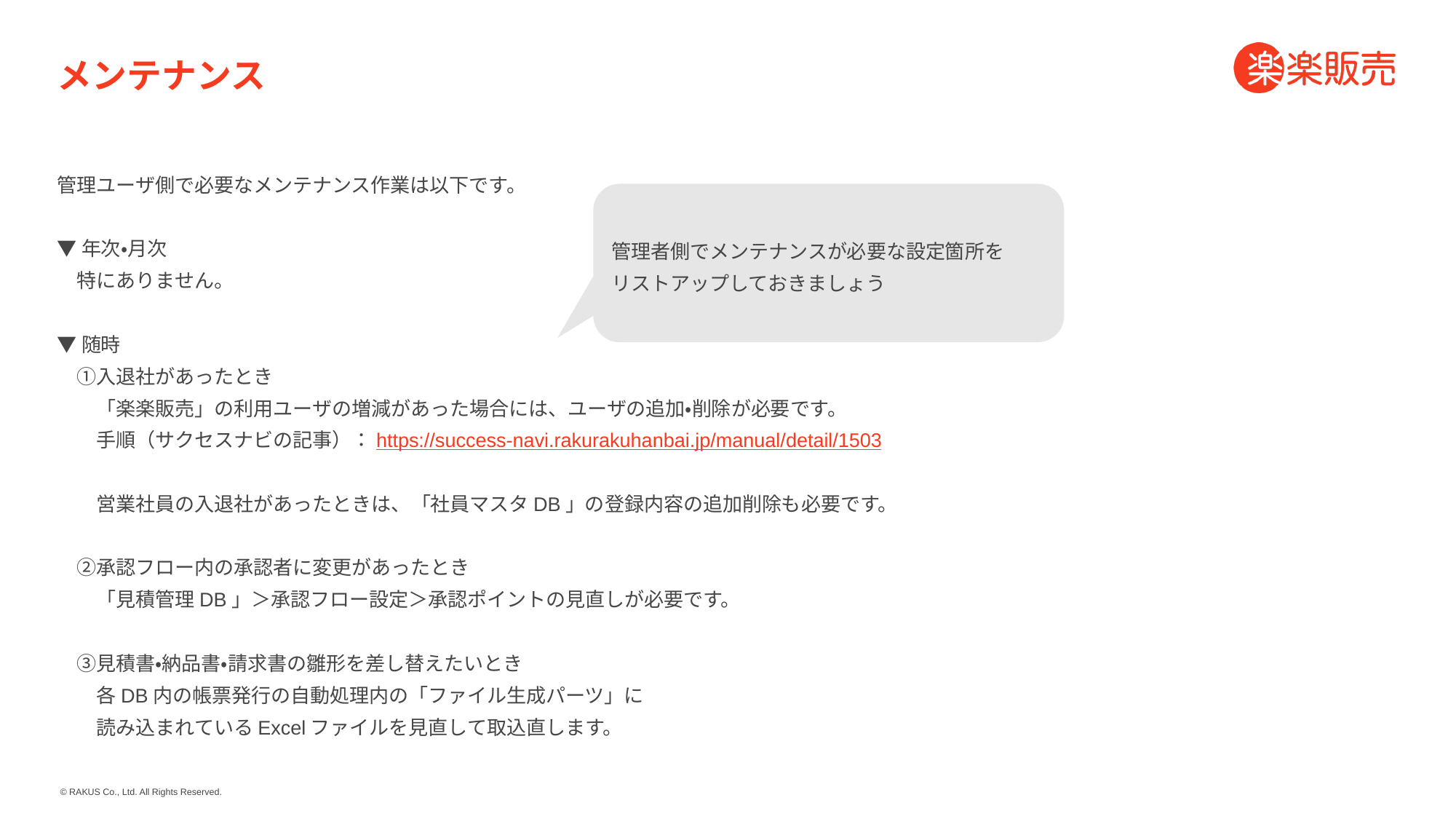

# メンテナンス
管理ユーザ側で必要なメンテナンス作業は以下です。

▼年次・月次
　特にありません。

▼随時
　①入退社があったとき
　　「楽楽販売」の利用ユーザの増減があった場合には、ユーザの追加・削除が必要です。
　　手順（サクセスナビの記事）：https://success-navi.rakurakuhanbai.jp/manual/detail/1503

　　営業社員の入退社があったときは、「社員マスタDB」の登録内容の追加削除も必要です。

　②承認フロー内の承認者に変更があったとき
　　「見積管理DB」＞承認フロー設定＞承認ポイントの見直しが必要です。

　③見積書・納品書・請求書の雛形を差し替えたいとき
　　各DB内の帳票発行の自動処理内の「ファイル生成パーツ」に
　　読み込まれているExcelファイルを見直して取込直します。

管理者側でメンテナンスが必要な設定箇所を
リストアップしておきましょう